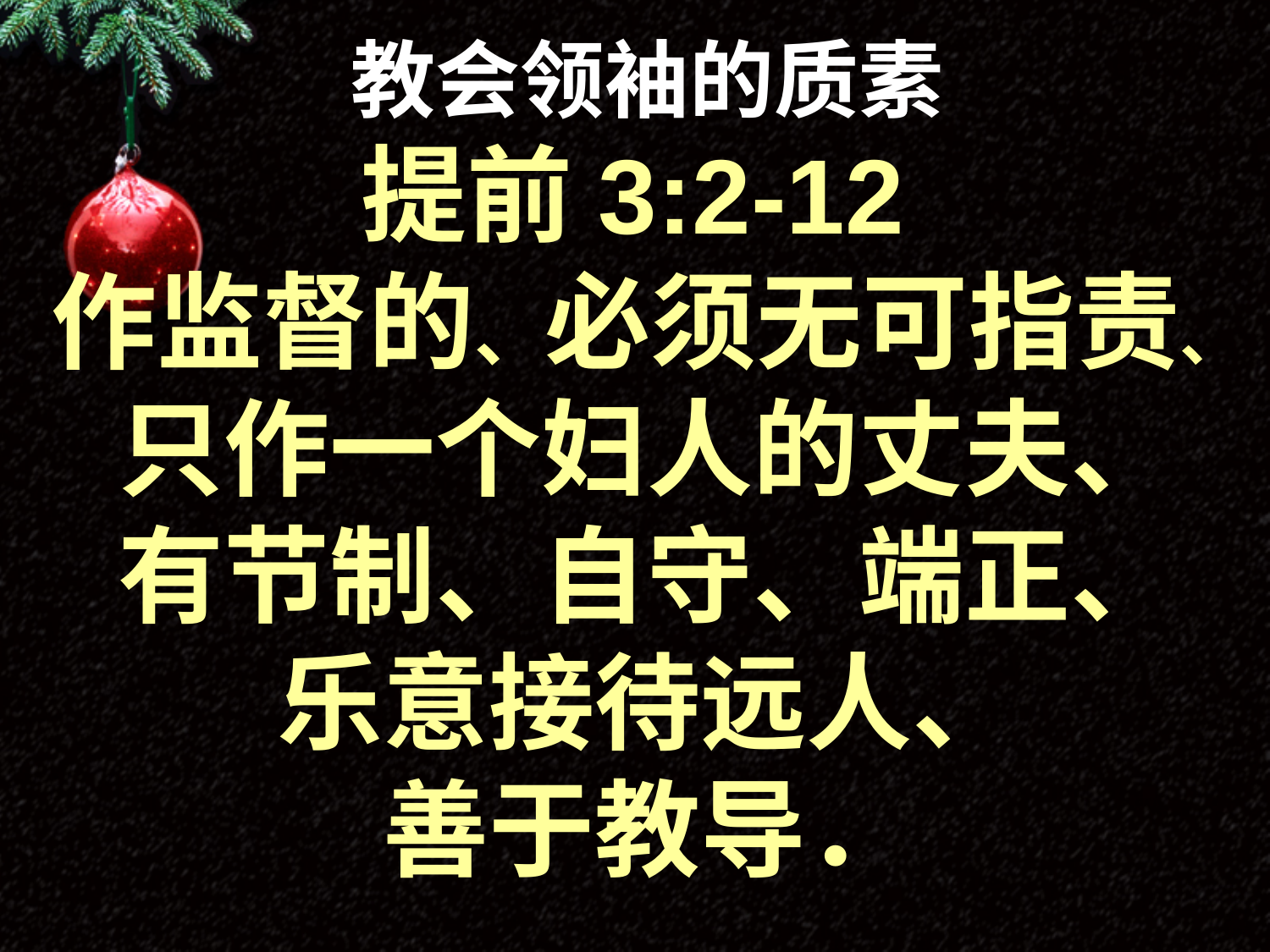

教会领袖的质素
提前3:2-12
作监督的、必须无可指责、
只作一个妇人的丈夫、
有节制、自守、端正、
乐意接待远人、
善于教导．